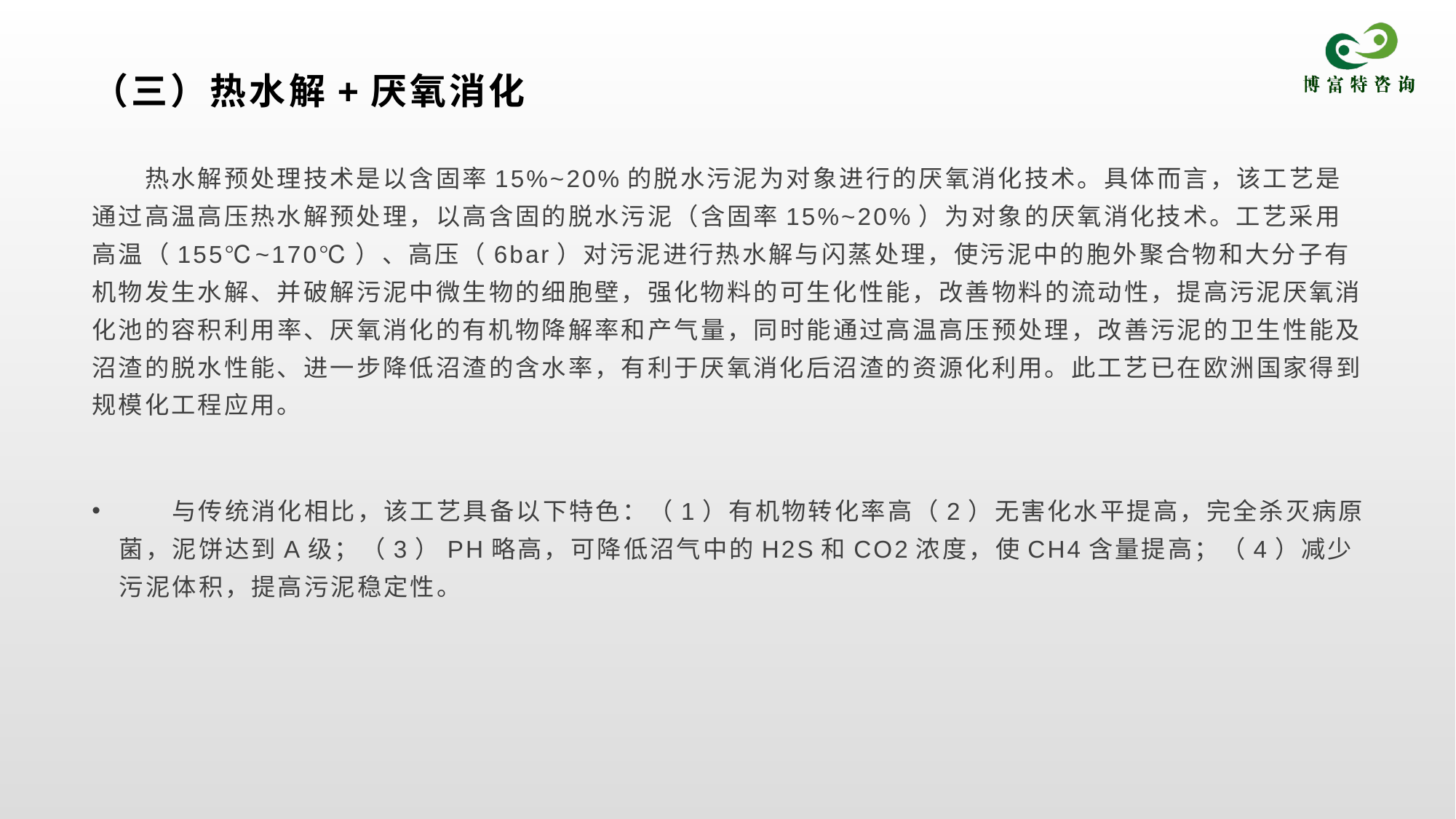

# （三）热水解+厌氧消化
　　热水解预处理技术是以含固率15%~20%的脱水污泥为对象进行的厌氧消化技术。具体而言，该工艺是通过高温高压热水解预处理，以高含固的脱水污泥（含固率15%~20%）为对象的厌氧消化技术。工艺采用高温（155℃~170℃）、高压（6bar）对污泥进行热水解与闪蒸处理，使污泥中的胞外聚合物和大分子有机物发生水解、并破解污泥中微生物的细胞壁，强化物料的可生化性能，改善物料的流动性，提高污泥厌氧消化池的容积利用率、厌氧消化的有机物降解率和产气量，同时能通过高温高压预处理，改善污泥的卫生性能及沼渣的脱水性能、进一步降低沼渣的含水率，有利于厌氧消化后沼渣的资源化利用。此工艺已在欧洲国家得到规模化工程应用。

　　与传统消化相比，该工艺具备以下特色：（1）有机物转化率高（2）无害化水平提高，完全杀灭病原菌，泥饼达到A级；（3）PH略高，可降低沼气中的H2S和CO2浓度，使CH4含量提高；（4）减少污泥体积，提高污泥稳定性。